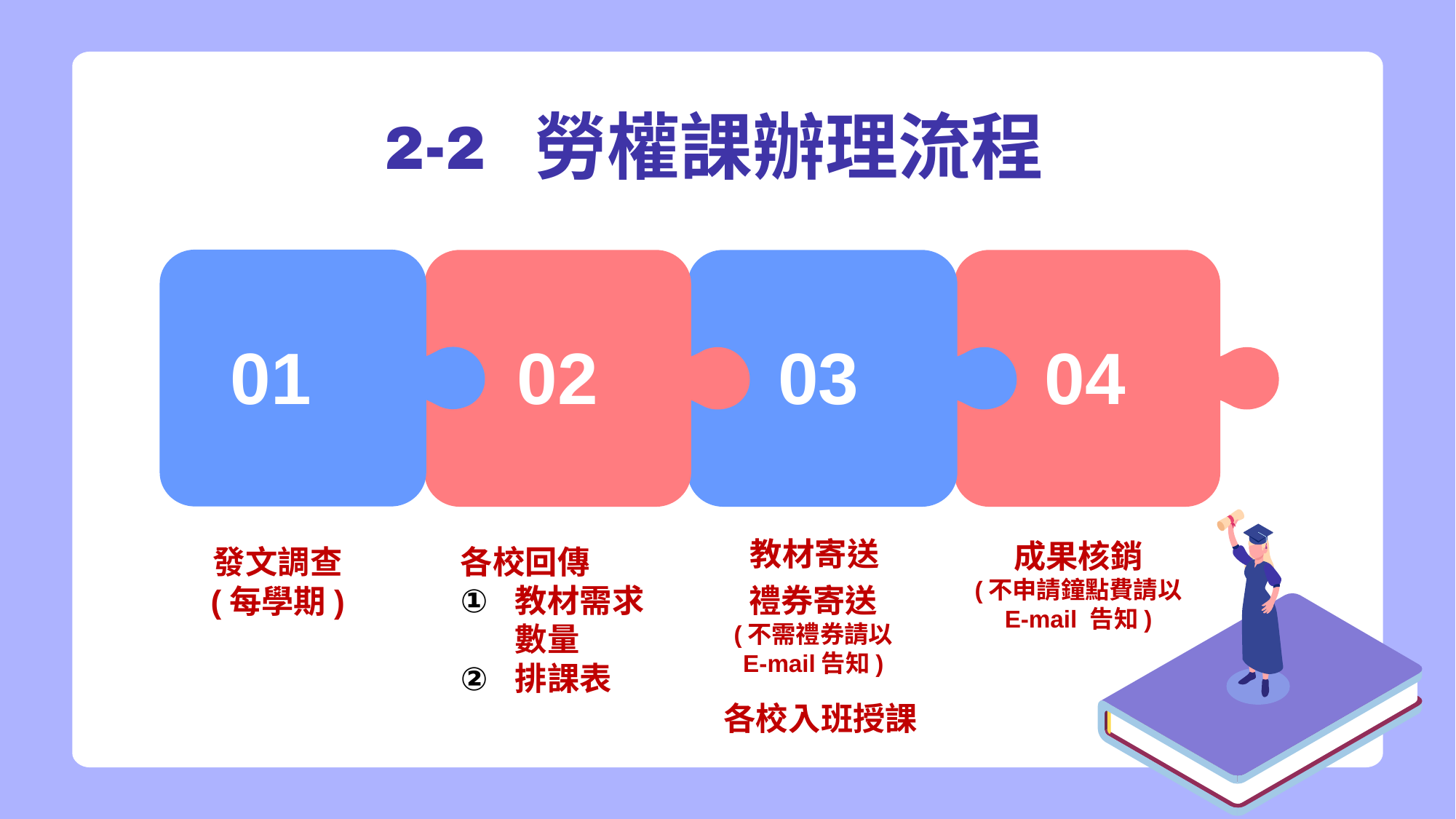

勞權課辦理流程
2-2

02
01
04
03

教材寄送
成果核銷
(不申請鐘點費請以
E-mail 告知)

各校回傳
教材需求數量
排課表
發文調查
(每學期)
禮券寄送
(不需禮券請以
E-mail告知)

各校入班授課